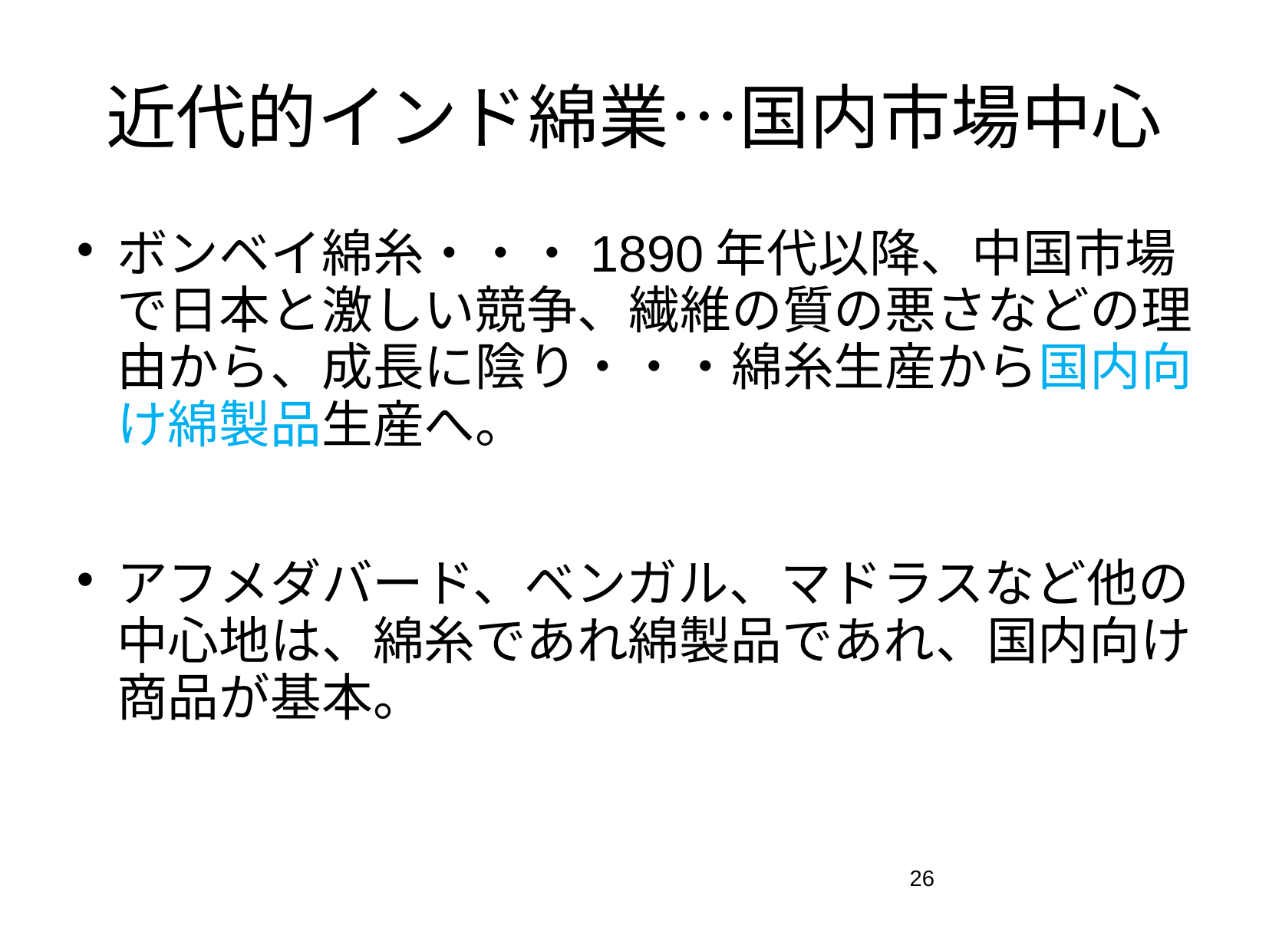

# 近代的インド綿業…国内市場中心
ボンベイ綿糸・・・1890年代以降、中国市場で日本と激しい競争、繊維の質の悪さなどの理由から、成長に陰り・・・綿糸生産から国内向け綿製品生産へ。

アフメダバード、ベンガル、マドラスなど他の中心地は、綿糸であれ綿製品であれ、国内向け商品が基本。
26